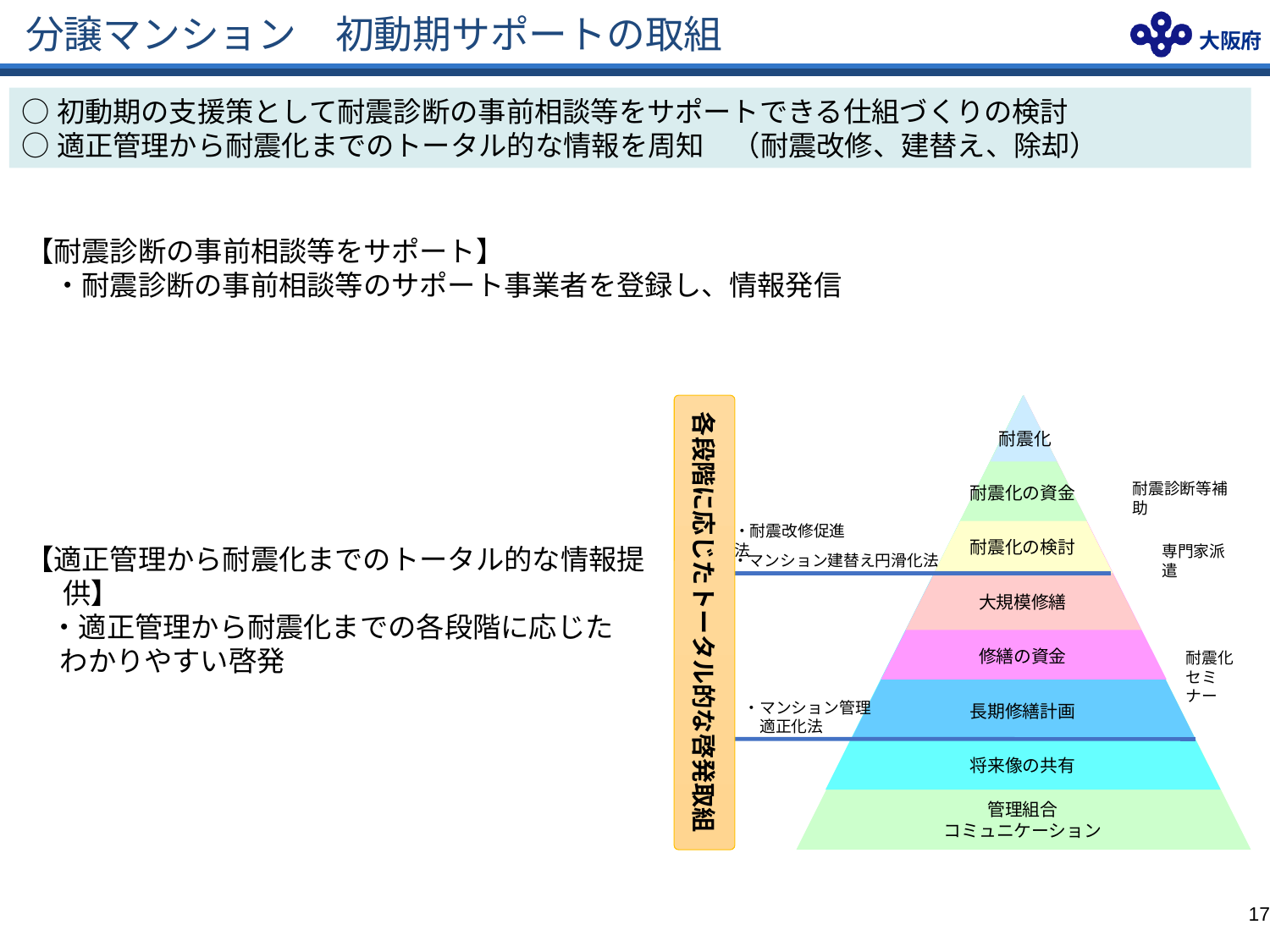

# 分譲マンション　初動期サポートの取組
○初動期の支援策として耐震診断の事前相談等をサポートできる仕組づくりの検討
○適正管理から耐震化までのトータル的な情報を周知　（耐震改修、建替え、除却）
【耐震診断の事前相談等をサポート】
　・耐震診断の事前相談等のサポート事業者を登録し、情報発信
【今後の取組み】
・物販店舗・病院の耐震化率向上に向け、関係部局と
　連携の更なる強化
・WEB説明会の追加
各段階に応じたトータル的な啓発取組

耐震化
耐震化の資金
・耐震改修促進法
耐震化の検討
・マンション建替え円滑化法
大規模修繕
修繕の資金
・マンション管理
　適正化法
長期修繕計画
将来像の共有
管理組合
コミュニケーション
耐震診断等補助
【適正管理から耐震化までのトータル的な情報提供】
　・適正管理から耐震化までの各段階に応じた
　 わかりやすい啓発

専門家派遣
<実績>

耐震化
セミナー

17